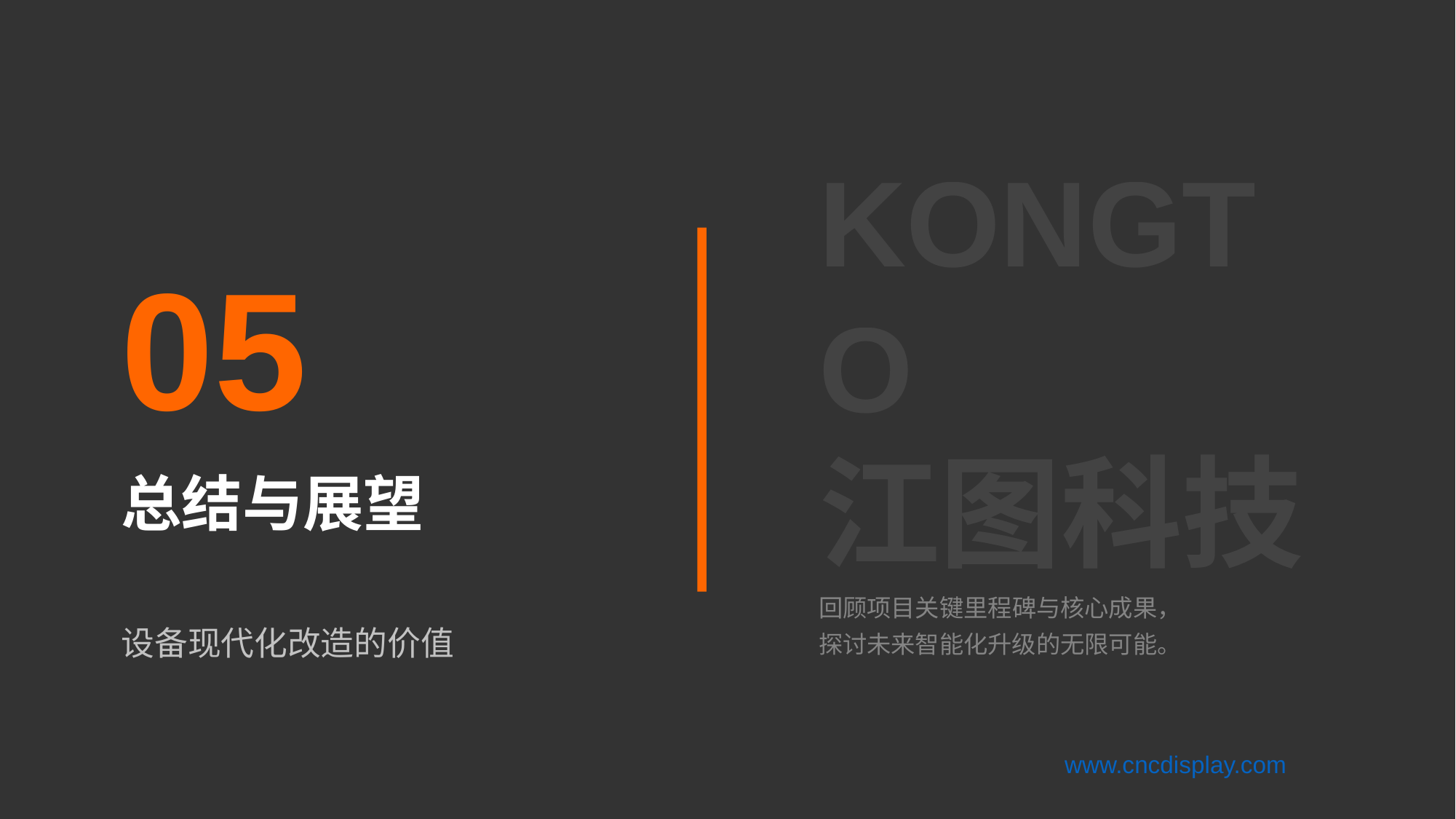

05

KONGTO
江图科技
总结与展望
回顾项目关键里程碑与核心成果，
探讨未来智能化升级的无限可能。
设备现代化改造的价值
www.cncdisplay.com